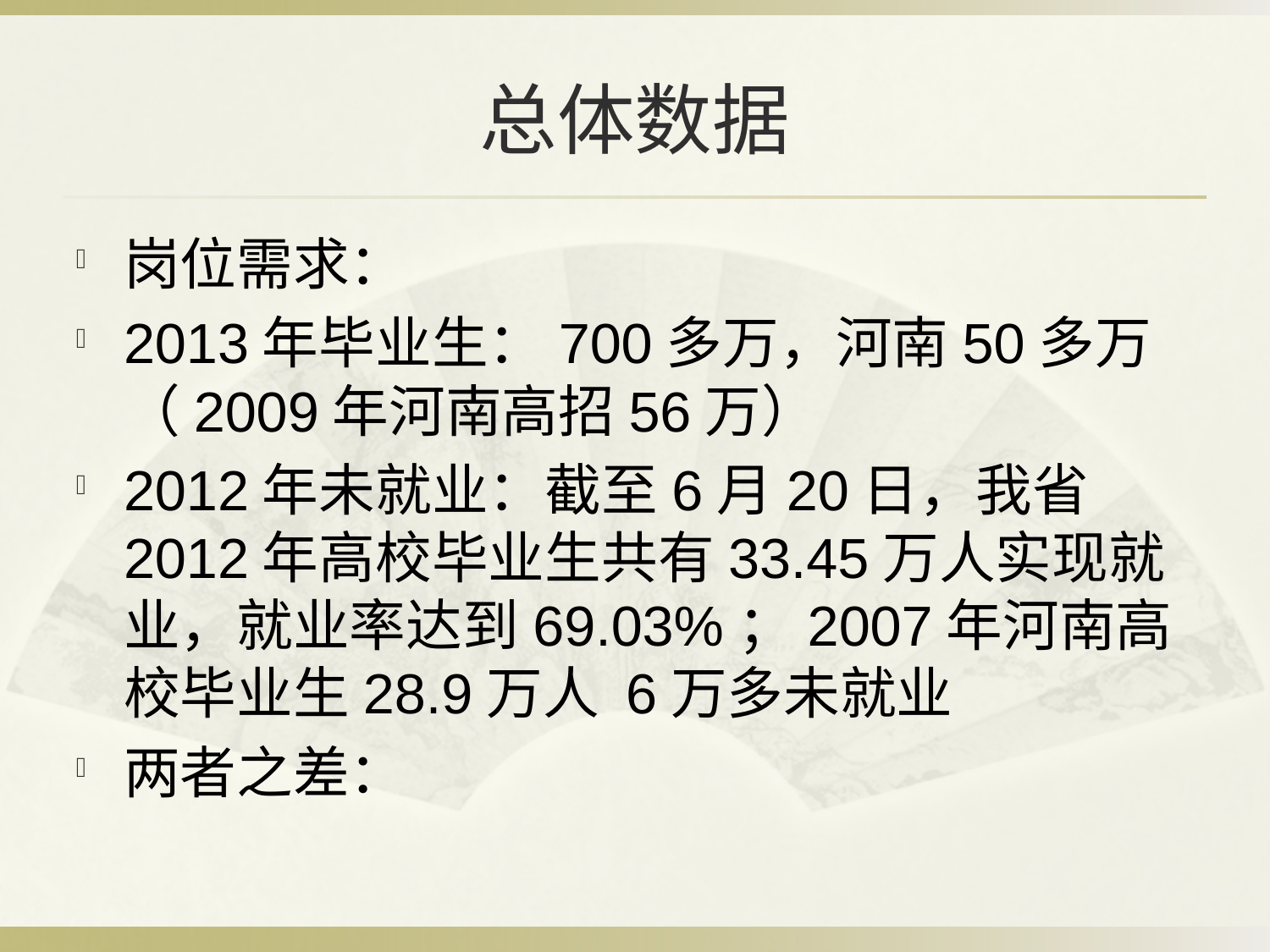

# 总体数据
岗位需求：
2013年毕业生：700多万，河南50多万（2009年河南高招56万）
2012年未就业：截至6月20日，我省2012年高校毕业生共有33.45万人实现就业，就业率达到69.03%；2007年河南高校毕业生28.9万人 6万多未就业
两者之差：